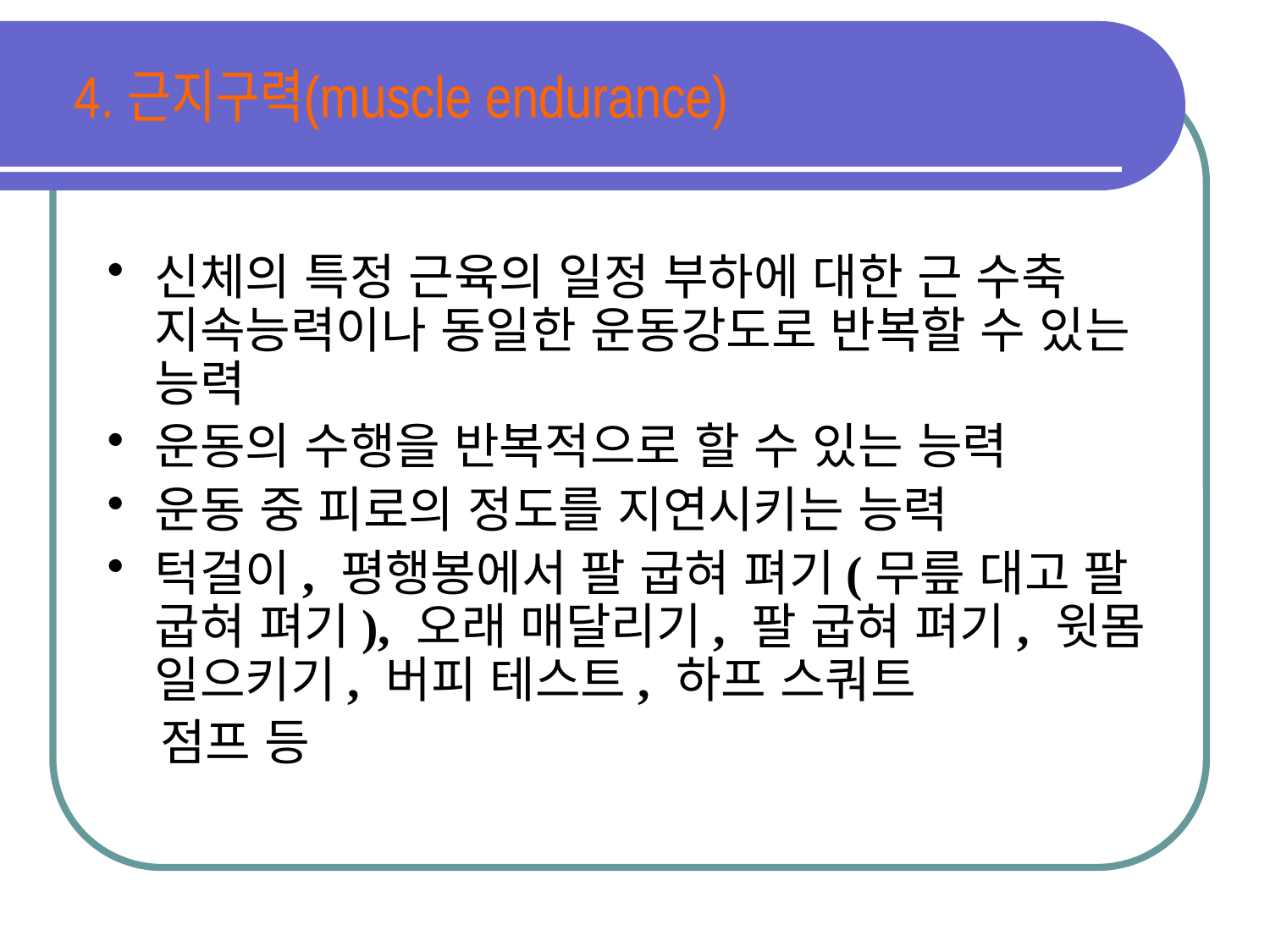

4. 근지구력(muscle endurance)
신체의 특정 근육의 일정 부하에 대한 근 수축 지속능력이나 동일한 운동강도로 반복할 수 있는 능력
운동의 수행을 반복적으로 할 수 있는 능력
운동 중 피로의 정도를 지연시키는 능력
턱걸이, 평행봉에서 팔 굽혀 펴기(무릎 대고 팔 굽혀 펴기), 오래 매달리기, 팔 굽혀 펴기, 윗몸 일으키기, 버피 테스트, 하프 스쿼트
   점프 등